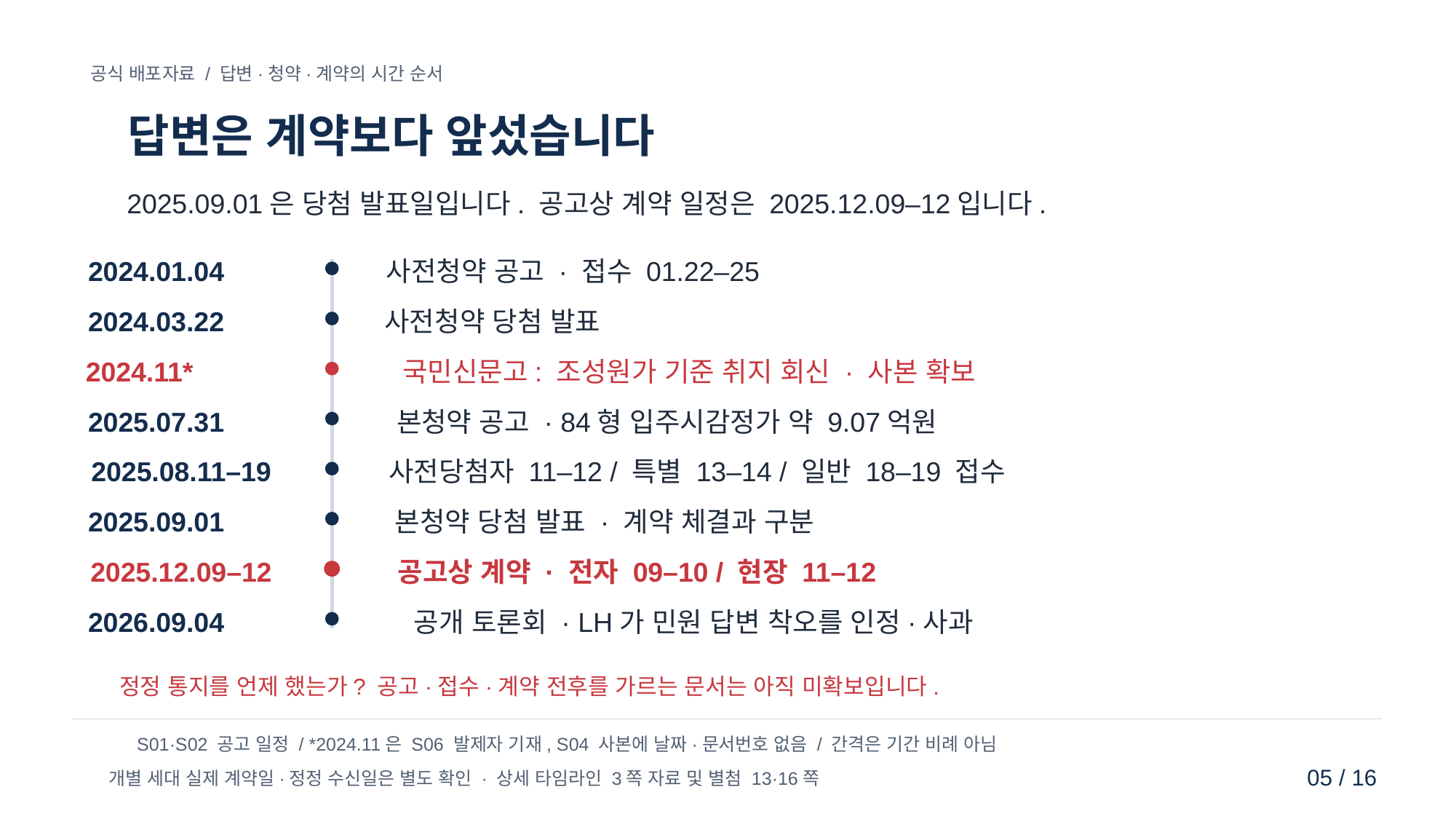

공식 배포자료 / 답변·청약·계약의 시간 순서
답변은 계약보다 앞섰습니다
2025.09.01은 당첨 발표일입니다. 공고상 계약 일정은 2025.12.09–12입니다.
2024.01.04
사전청약 공고 · 접수 01.22–25

2024.03.22
사전청약 당첨 발표

2024.11*
국민신문고: 조성원가 기준 취지 회신 · 사본 확보

2025.07.31
본청약 공고 · 84형 입주시감정가 약 9.07억원

2025.08.11–19
사전당첨자 11–12 / 특별 13–14 / 일반 18–19 접수

2025.09.01
본청약 당첨 발표 · 계약 체결과 구분

2025.12.09–12
공고상 계약 · 전자 09–10 / 현장 11–12

2026.09.04
공개 토론회 · LH가 민원 답변 착오를 인정·사과

정정 통지를 언제 했는가? 공고·접수·계약 전후를 가르는 문서는 아직 미확보입니다.

S01·S02 공고 일정 / *2024.11은 S06 발제자 기재, S04 사본에 날짜·문서번호 없음 / 간격은 기간 비례 아님
05 / 16
개별 세대 실제 계약일·정정 수신일은 별도 확인 · 상세 타임라인 3쪽 자료 및 별첨 13·16쪽